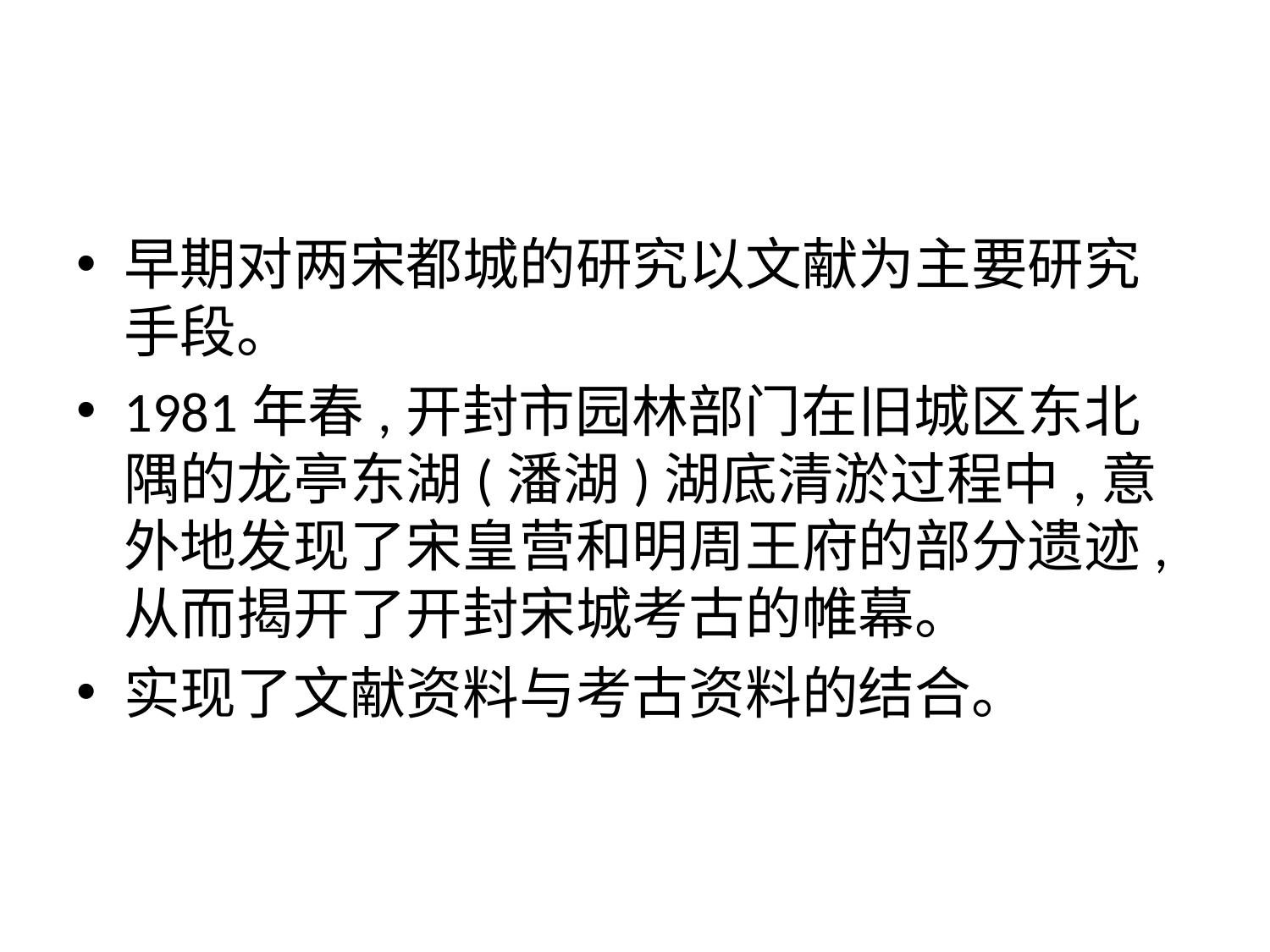

#
早期对两宋都城的研究以文献为主要研究手段。
1981年春,开封市园林部门在旧城区东北隅的龙亭东湖(潘湖)湖底清淤过程中,意外地发现了宋皇营和明周王府的部分遗迹,从而揭开了开封宋城考古的帷幕。
实现了文献资料与考古资料的结合。